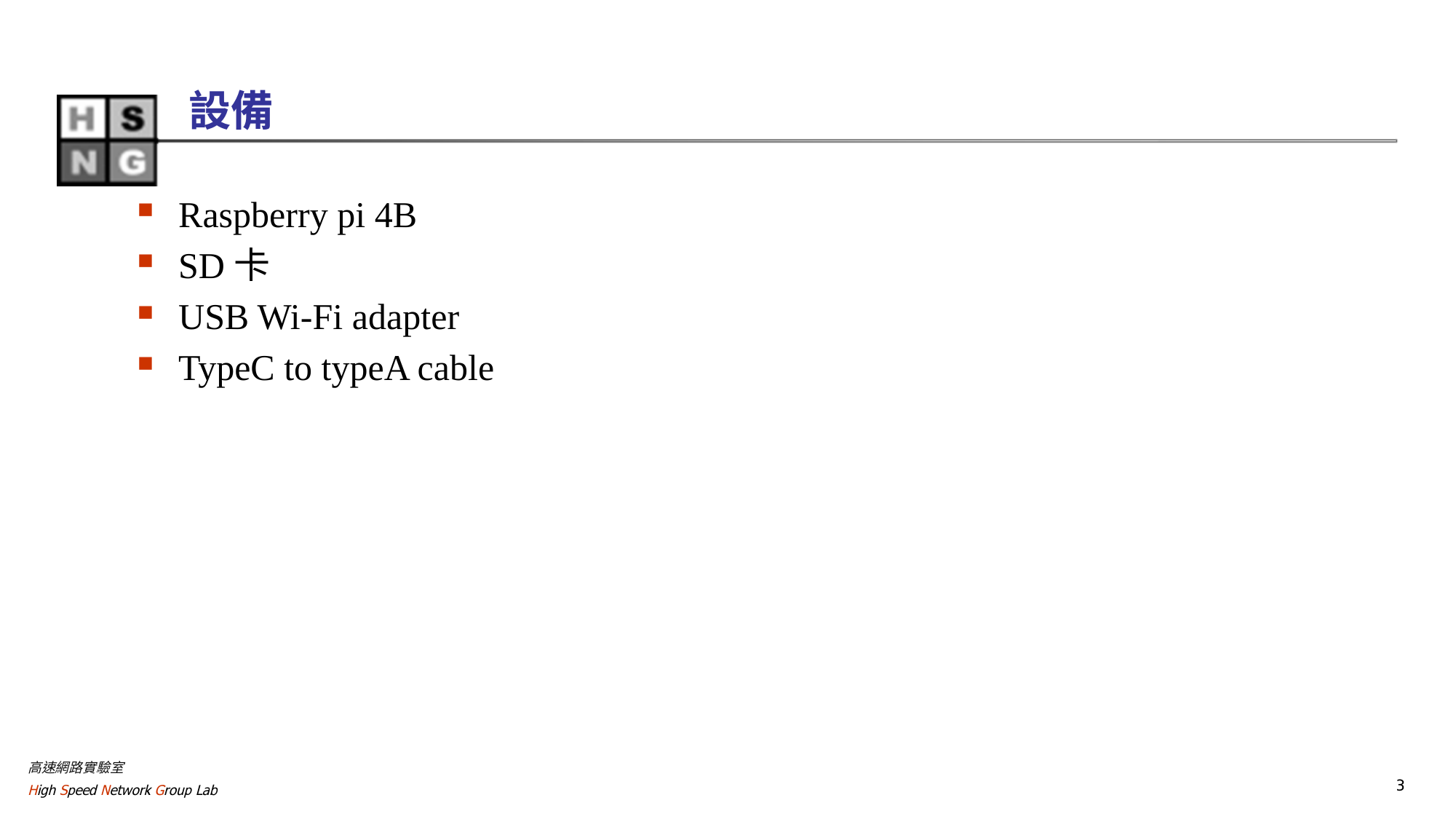

# 設備
Raspberry pi 4B
SD卡
USB Wi-Fi adapter
TypeC to typeA cable